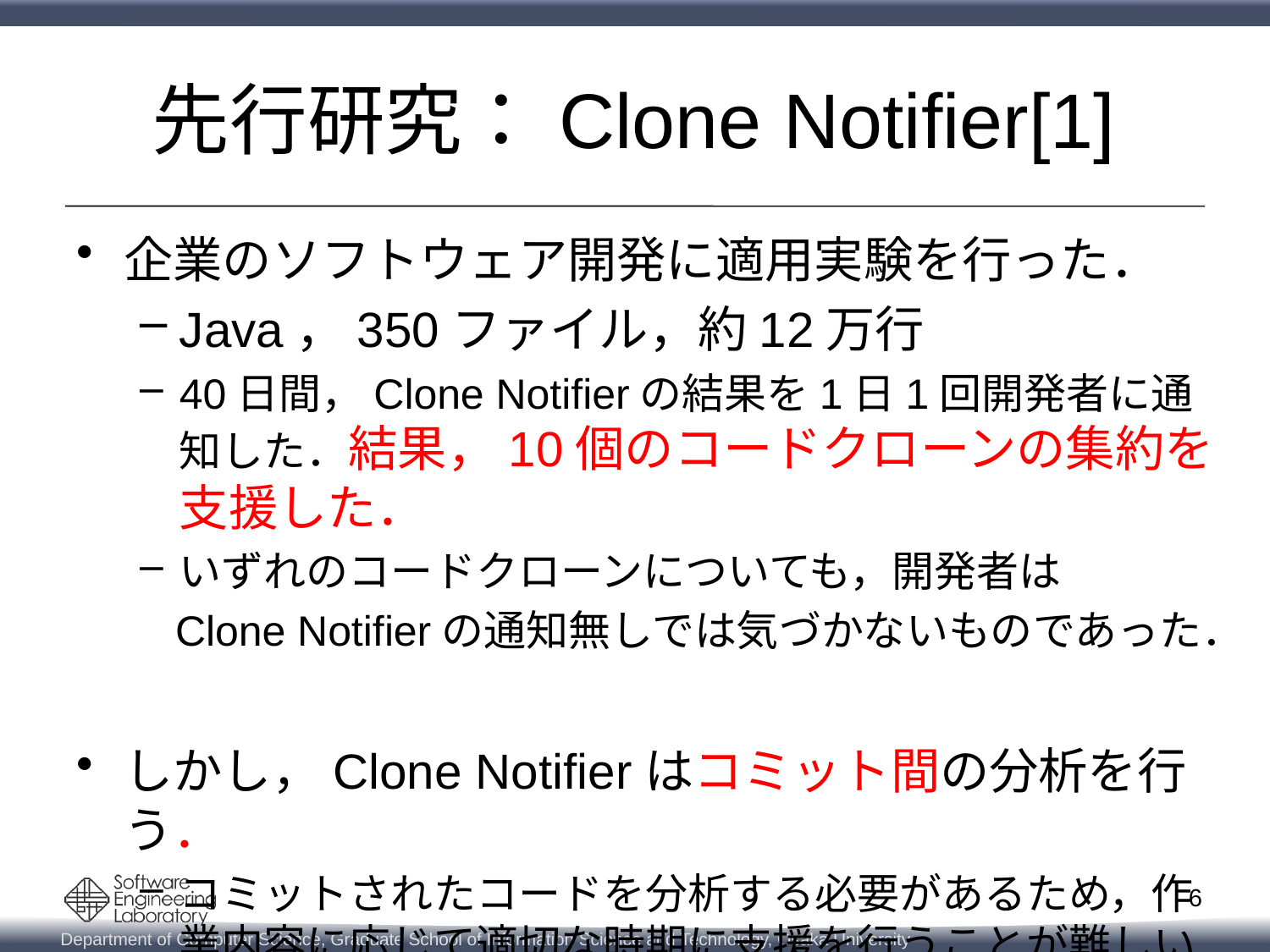

# 先行研究：Clone Notifier[1]
企業のソフトウェア開発に適用実験を行った．
Java，350ファイル，約12万行
40日間，Clone Notifierの結果を1日1回開発者に通知した．結果，10個のコードクローンの集約を支援した．
いずれのコードクローンについても，開発者は
   Clone Notifierの通知無しでは気づかないものであった．

しかし，Clone Notifierはコミット間の分析を行う．
コミットされたコードを分析する必要があるため，作業内容に応じて適切な時期に支援を行うことが難しい．
6